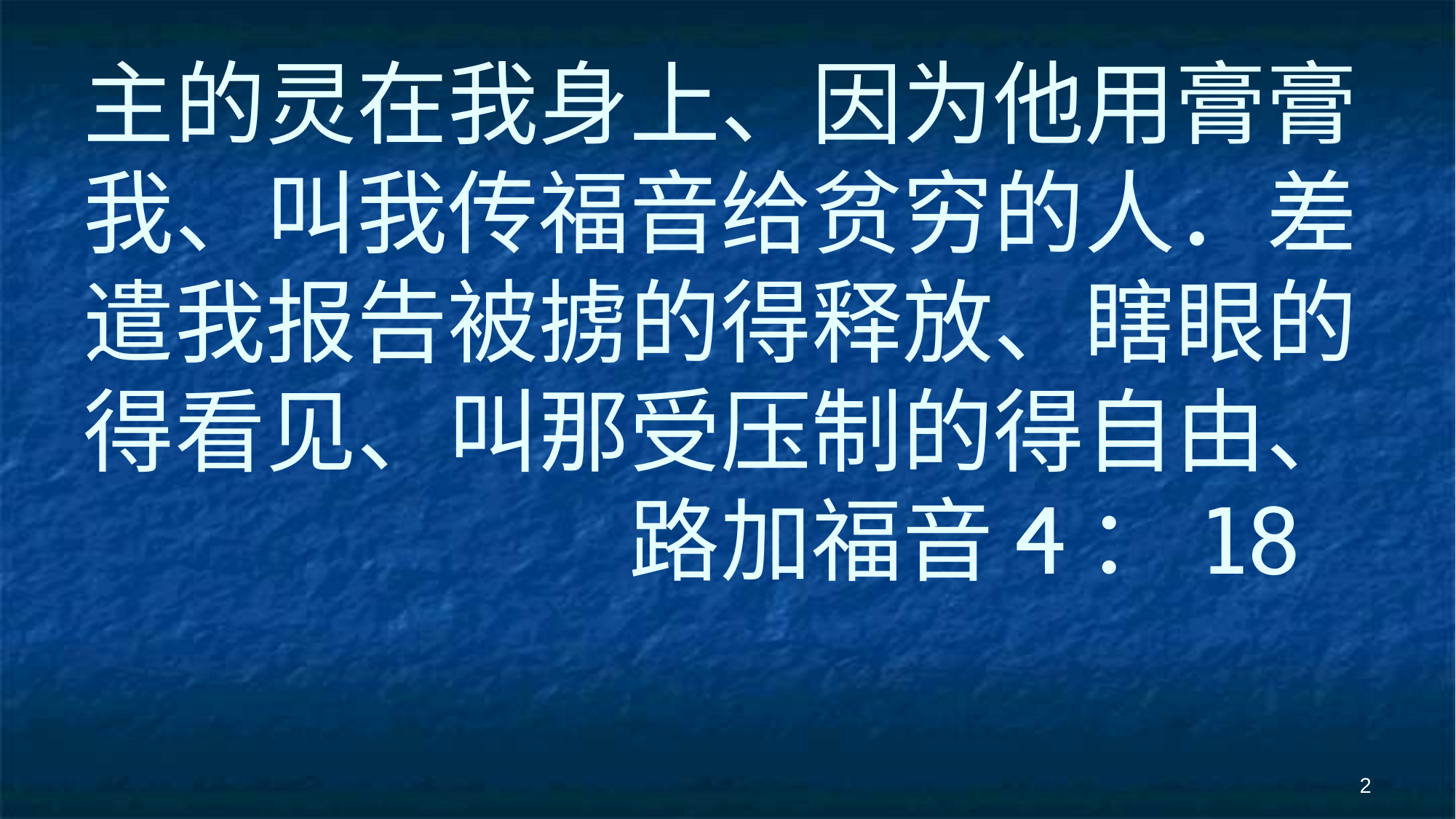

# 主的灵在我身上、因为他用膏膏我、叫我传福音给贫穷的人．差遣我报告被掳的得释放、瞎眼的得看见、叫那受压制的得自由、					路加福音4：18

2